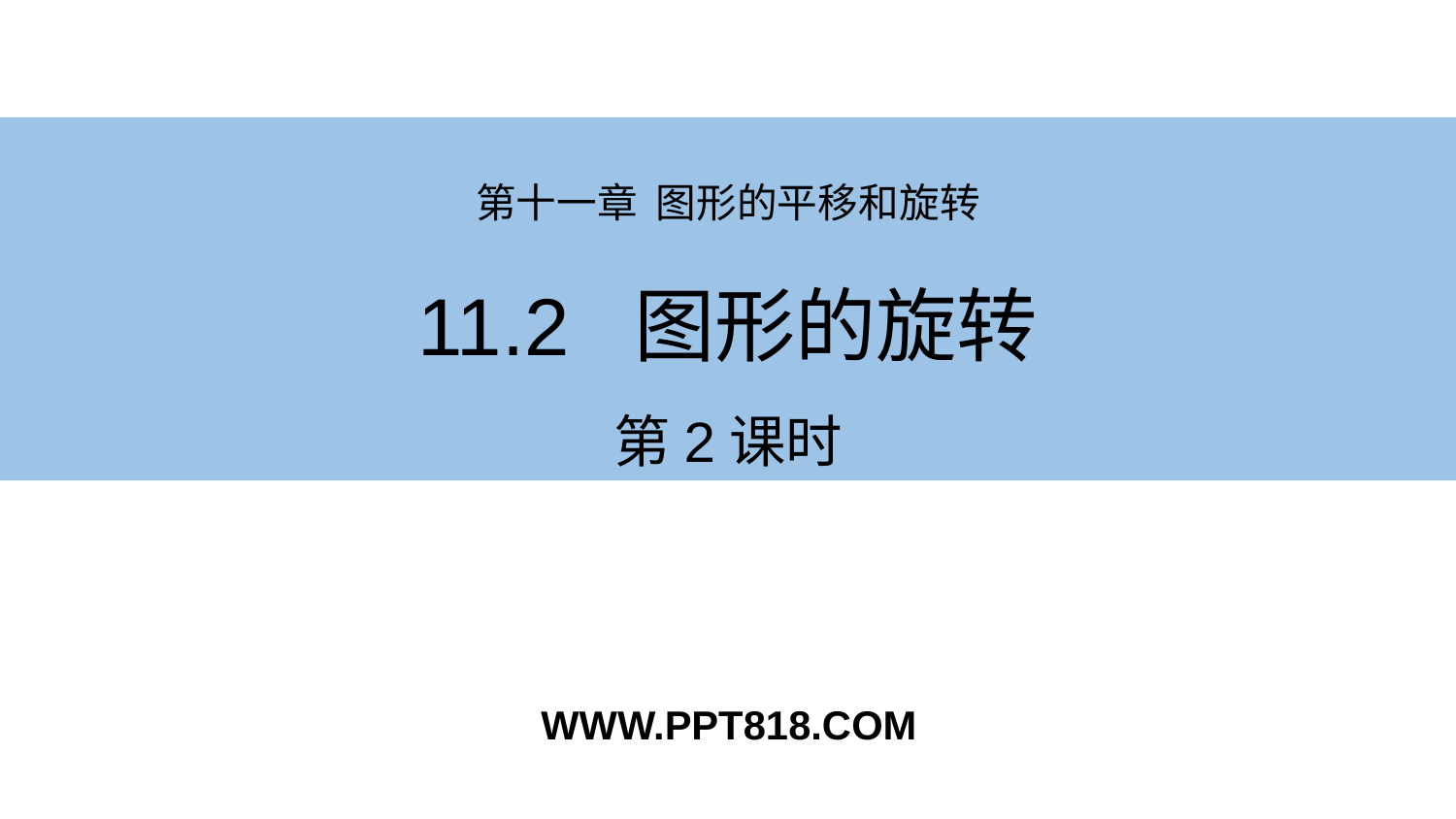

# 第十一章  图形的平移和旋转 11.2  图形的旋转 第2课时
WWW.PPT818.COM